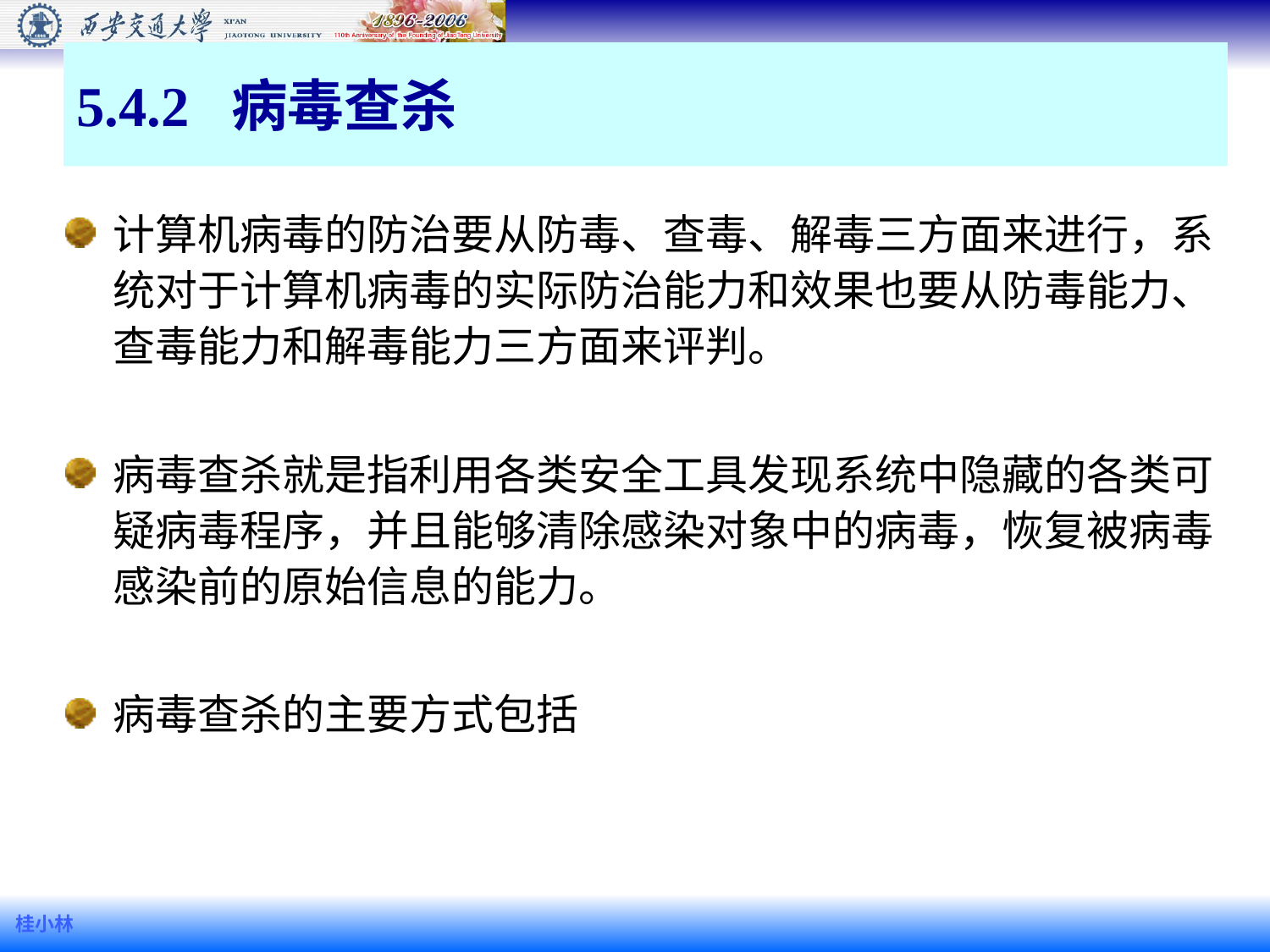

# 5.4.2  病毒查杀
计算机病毒的防治要从防毒、查毒、解毒三方面来进行，系统对于计算机病毒的实际防治能力和效果也要从防毒能力、查毒能力和解毒能力三方面来评判。

病毒查杀就是指利用各类安全工具发现系统中隐藏的各类可疑病毒程序，并且能够清除感染对象中的病毒，恢复被病毒感染前的原始信息的能力。

病毒查杀的主要方式包括

80
桂小林